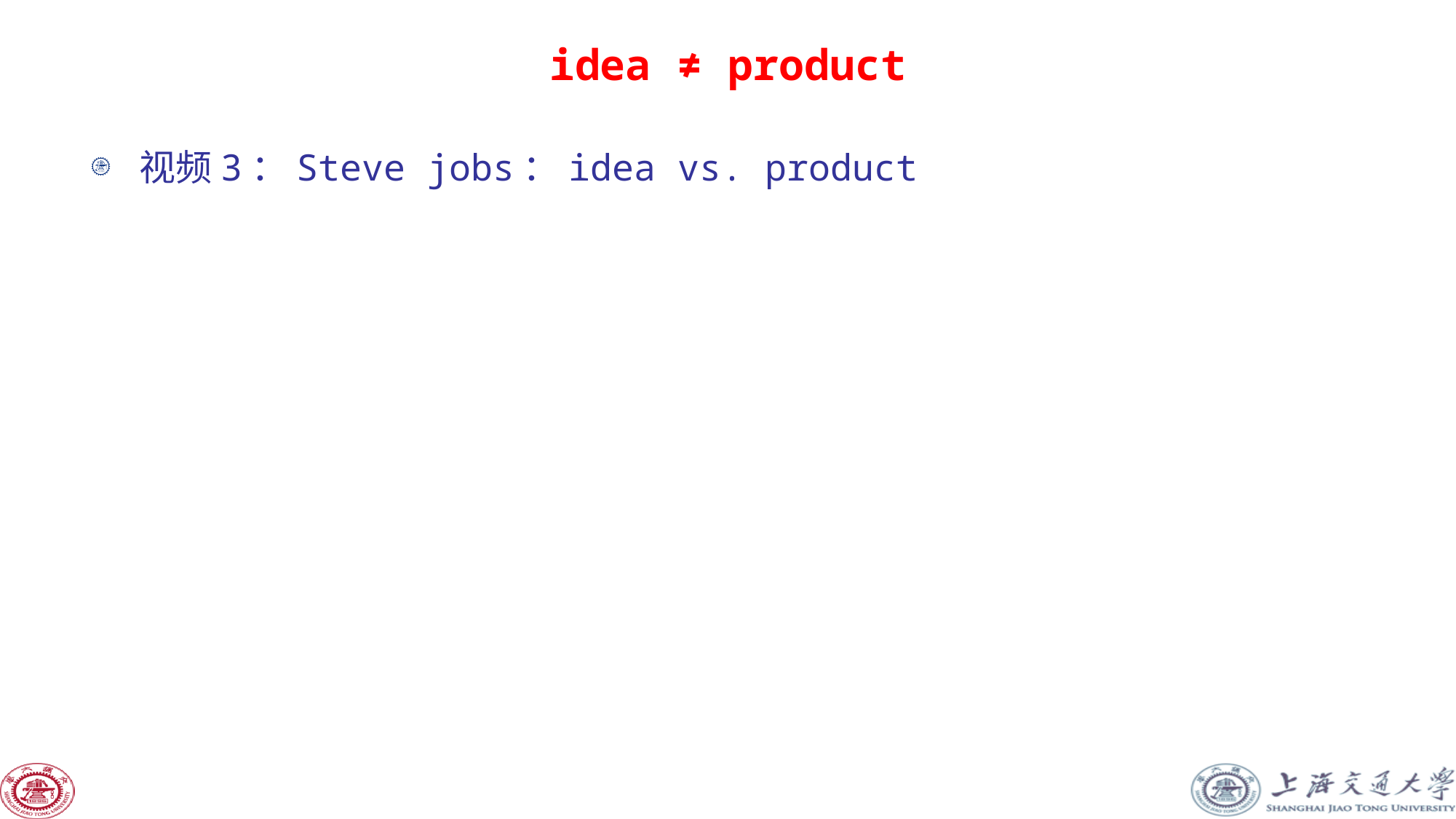

# idea ≠ product
视频3：Steve jobs：idea vs. product